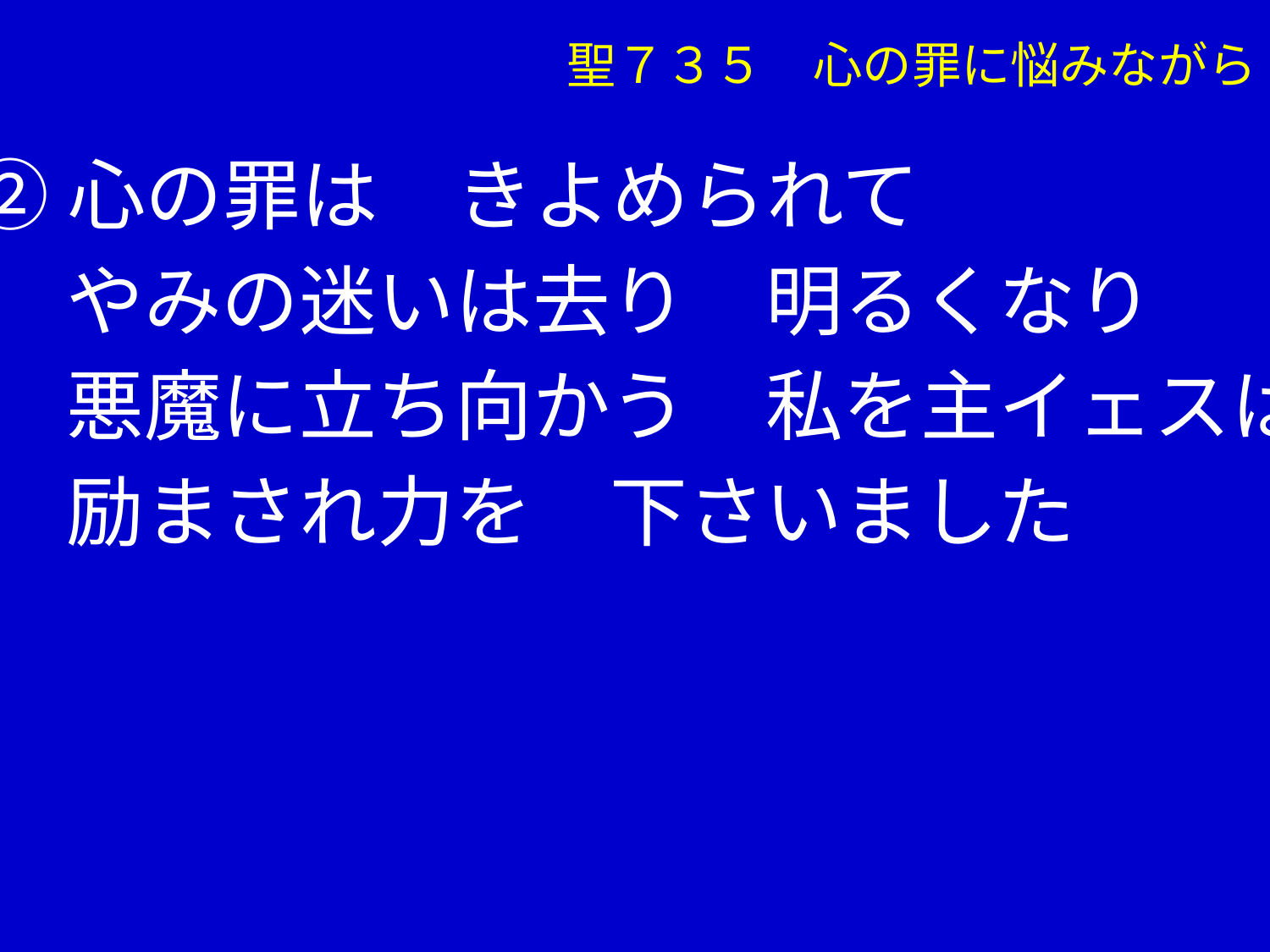

聖７３５　心の罪に悩みながら
②心の罪は　きよめられて
　 やみの迷いは去り　明るくなり
　 悪魔に立ち向かう　私を主イェスは
　 励まされ力を　下さいました